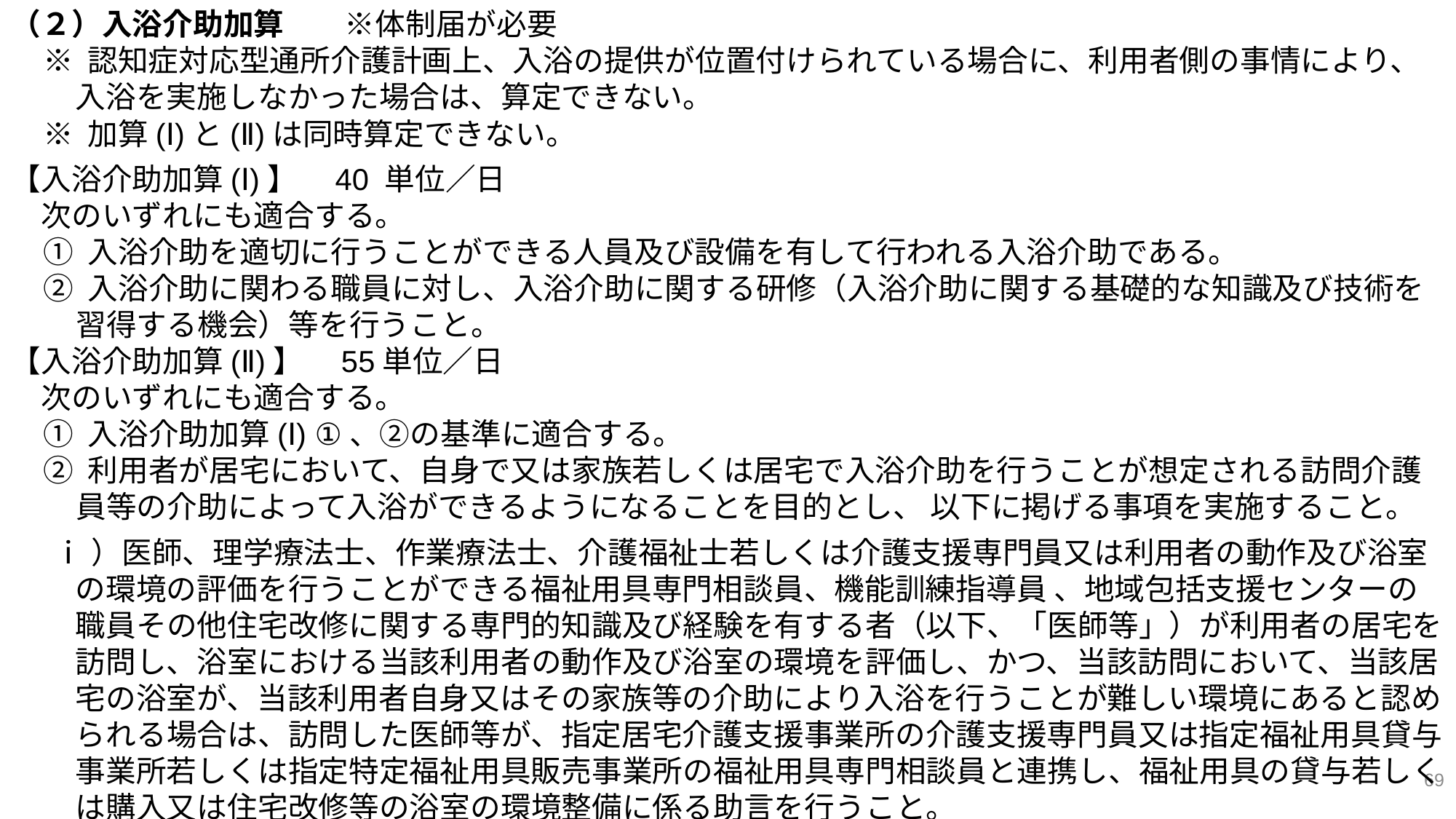

（２）入浴介助加算　　※体制届が必要
※ 認知症対応型通所介護計画上、入浴の提供が位置付けられている場合に、利用者側の事情により、入浴を実施しなかった場合は、算定できない。
※ 加算(Ⅰ)と(Ⅱ)は同時算定できない。

【入浴介助加算(Ⅰ)】　40 単位／日
　次のいずれにも適合する。
① 入浴介助を適切に行うことができる人員及び設備を有して行われる入浴介助である。
② 入浴介助に関わる職員に対し、入浴介助に関する研修（入浴介助に関する基礎的な知識及び技術を習得する機会）等を行うこと。
【入浴介助加算(Ⅱ)】　55単位／日
　次のいずれにも適合する。
① 入浴介助加算(Ⅰ) ①、②の基準に適合する。
② 利用者が居宅において、自身で又は家族若しくは居宅で入浴介助を行うことが想定される訪問介護員等の介助によって入浴ができるようになることを目的とし、 以下に掲げる事項を実施すること。

ⅰ）医師、理学療法士、作業療法士、介護福祉士若しくは介護支援専門員又は利用者の動作及び浴室の環境の評価を行うことができる福祉用具専門相談員、機能訓練指導員 、地域包括支援センターの職員その他住宅改修に関する専門的知識及び経験を有する者（以下、「医師等」）が利用者の居宅を訪問し、浴室における当該利用者の動作及び浴室の環境を評価し、かつ、当該訪問において、当該居宅の浴室が、当該利用者自身又はその家族等の介助により入浴を行うことが難しい環境にあると認められる場合は、訪問した医師等が、指定居宅介護支援事業所の介護支援専門員又は指定福祉用具貸与事業所若しくは指定特定福祉用具販売事業所の福祉用具専門相談員と連携し、福祉用具の貸与若しくは購入又は住宅改修等の浴室の環境整備に係る助言を行うこと。
69